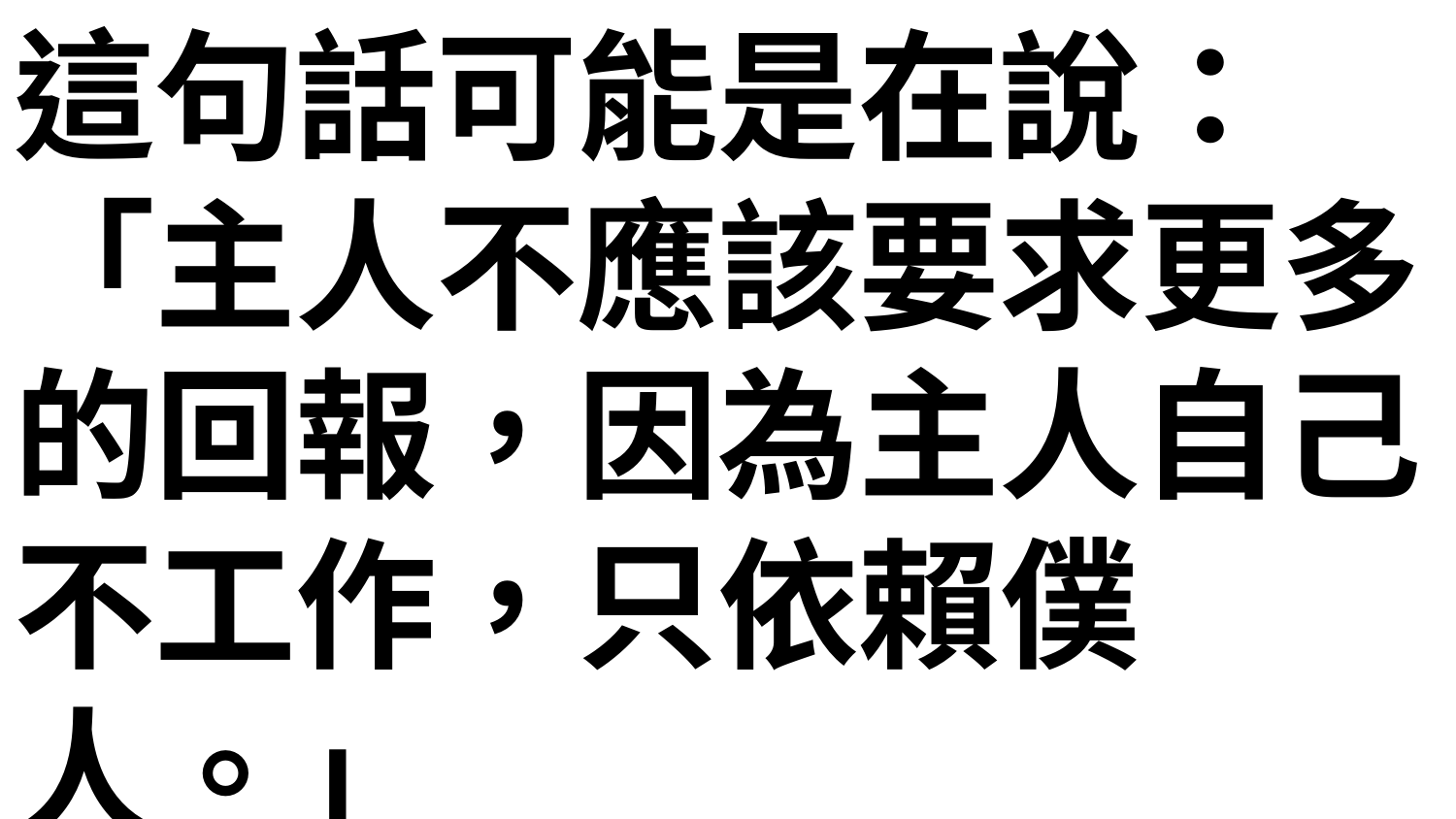

這句話可能是在說：「主人不應該要求更多的回報，因為主人自己不工作，只依賴僕人。」